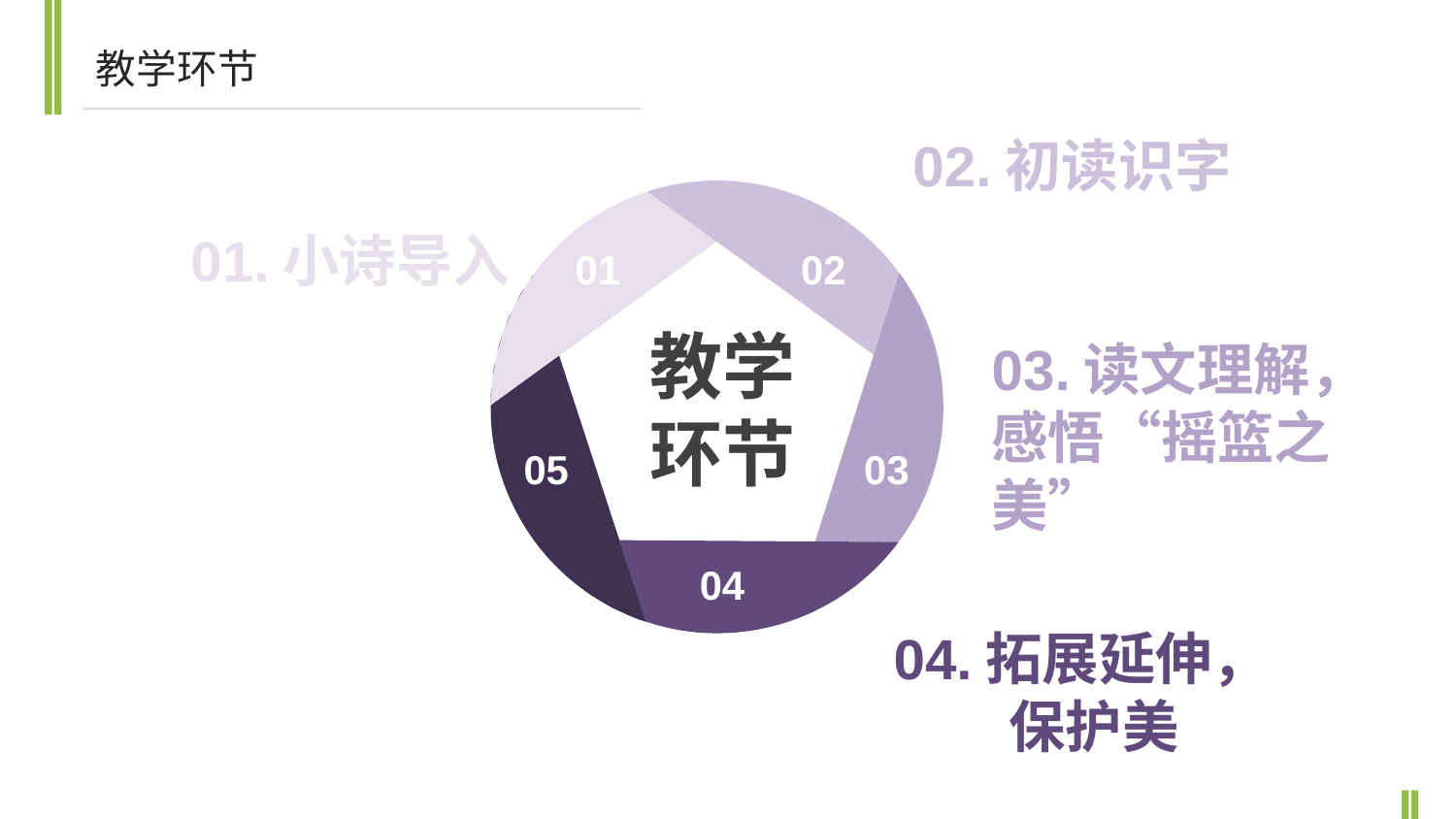

教学环节

02.初读识字
01.小诗导入
01
02

教学环节
03.读文理解，感悟“摇篮之美”

05
03
04
04.拓展延伸，          保护美